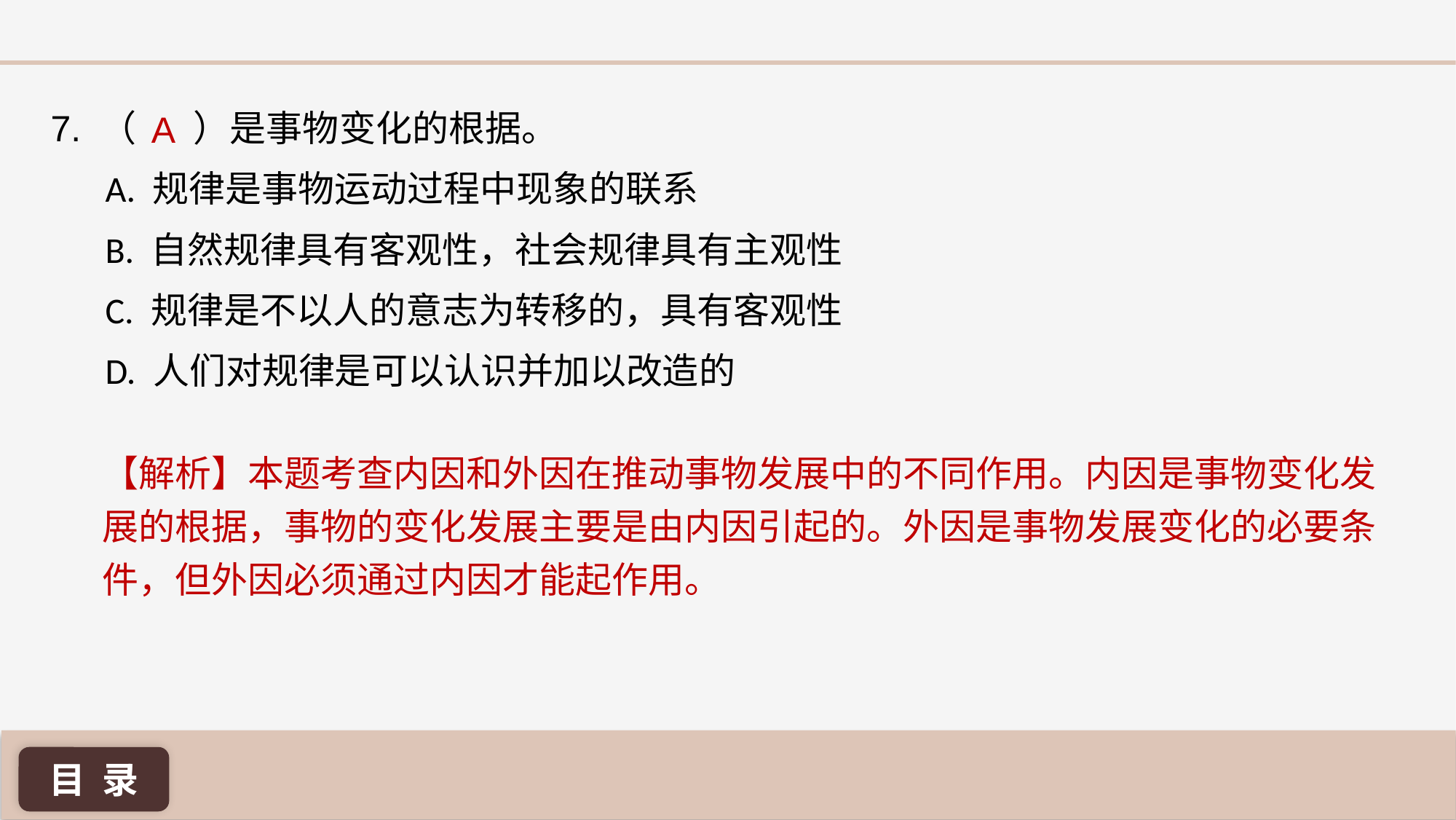

7. （       ）是事物变化的根据。
A. 规律是事物运动过程中现象的联系
B. 自然规律具有客观性，社会规律具有主观性
C. 规律是不以人的意志为转移的，具有客观性
D. 人们对规律是可以认识并加以改造的
A
【解析】本题考查内因和外因在推动事物发展中的不同作用。内因是事物变化发展的根据，事物的变化发展主要是由内因引起的。外因是事物发展变化的必要条件，但外因必须通过内因才能起作用。